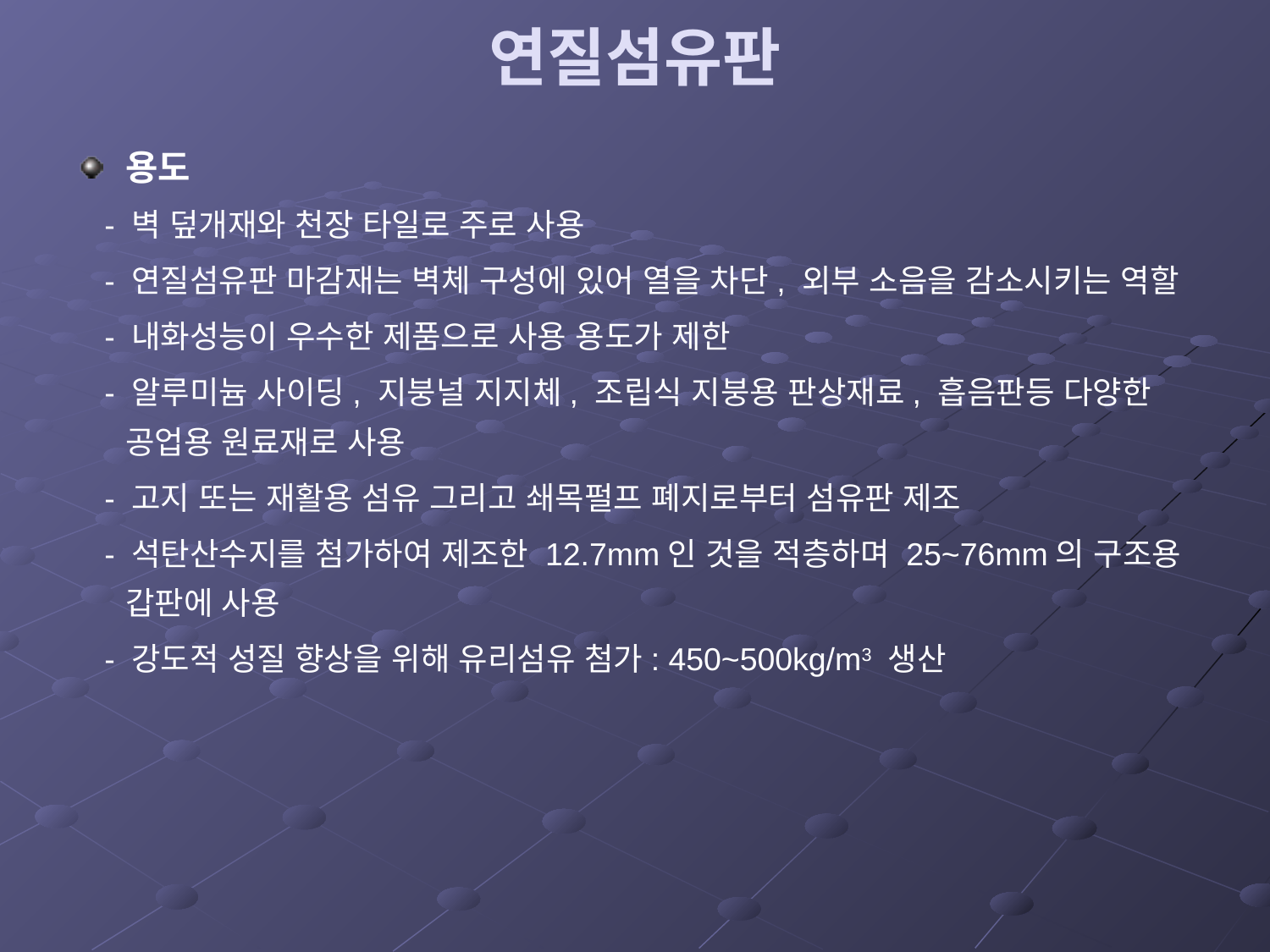

# 연질섬유판
용도
   - 벽 덮개재와 천장 타일로 주로 사용
   - 연질섬유판 마감재는 벽체 구성에 있어 열을 차단, 외부 소음을 감소시키는 역할
   - 내화성능이 우수한 제품으로 사용 용도가 제한
   - 알루미늄 사이딩, 지붕널 지지체, 조립식 지붕용 판상재료, 흡음판등 다양한 공업용 원료재로 사용
   - 고지 또는 재활용 섬유 그리고 쇄목펄프 폐지로부터 섬유판 제조
   - 석탄산수지를 첨가하여 제조한 12.7mm인 것을 적층하며 25~76mm의 구조용 갑판에 사용
   - 강도적 성질 향상을 위해 유리섬유 첨가: 450~500kg/m3 생산